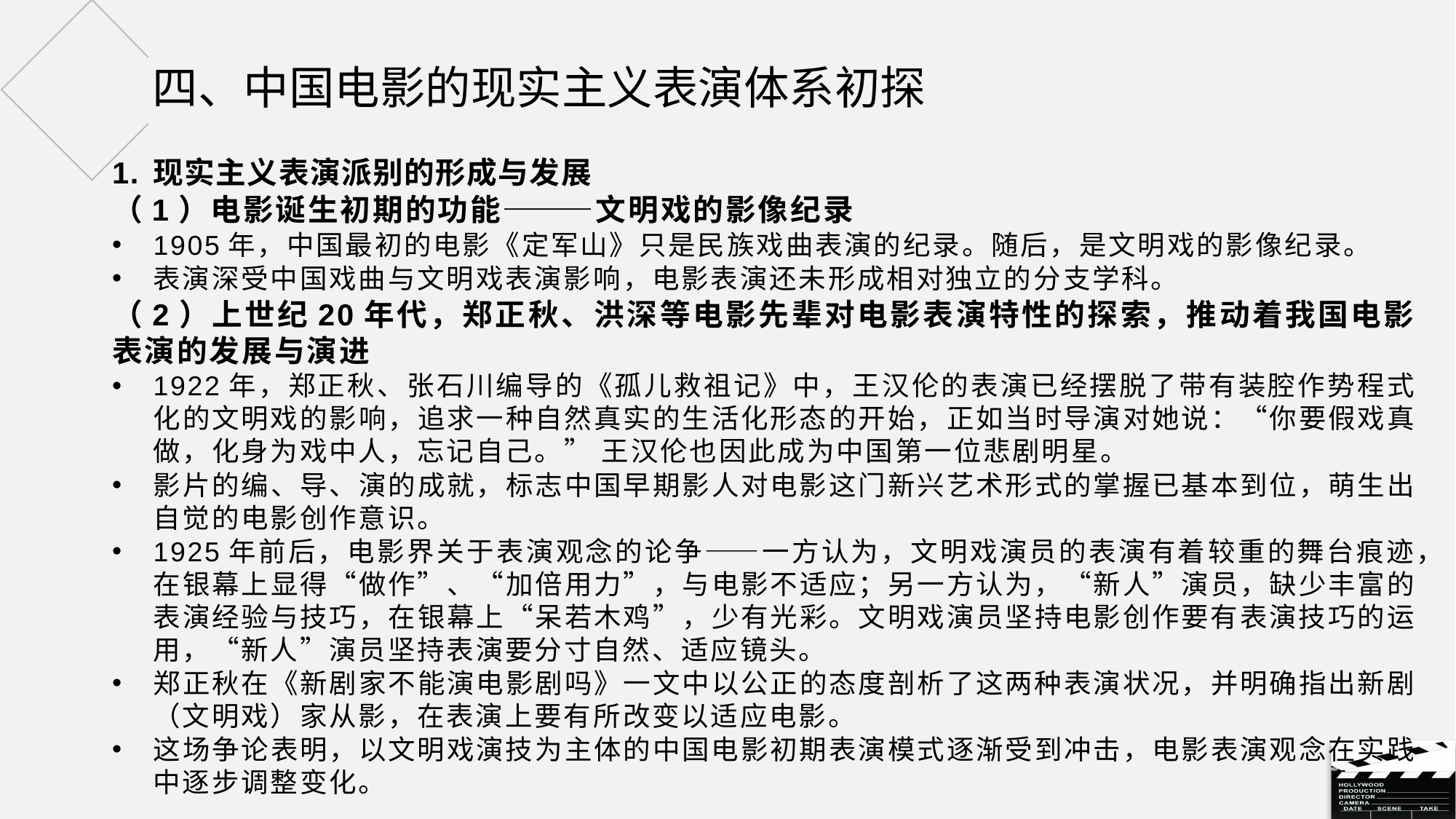

# 四、中国电影的现实主义表演体系初探
现实主义表演派别的形成与发展
（1）电影诞生初期的功能———文明戏的影像纪录
1905年，中国最初的电影《定军山》只是民族戏曲表演的纪录。随后，是文明戏的影像纪录。
表演深受中国戏曲与文明戏表演影响，电影表演还未形成相对独立的分支学科。
（2）上世纪20年代，郑正秋、洪深等电影先辈对电影表演特性的探索，推动着我国电影表演的发展与演进
1922年，郑正秋、张石川编导的《孤儿救祖记》中，王汉伦的表演已经摆脱了带有装腔作势程式化的文明戏的影响，追求一种自然真实的生活化形态的开始，正如当时导演对她说：“你要假戏真做，化身为戏中人，忘记自己。” 王汉伦也因此成为中国第一位悲剧明星。
影片的编、导、演的成就，标志中国早期影人对电影这门新兴艺术形式的掌握已基本到位，萌生出自觉的电影创作意识。
1925年前后，电影界关于表演观念的论争——一方认为，文明戏演员的表演有着较重的舞台痕迹，在银幕上显得“做作”、“加倍用力”，与电影不适应；另一方认为，“新人”演员，缺少丰富的表演经验与技巧，在银幕上“呆若木鸡”，少有光彩。文明戏演员坚持电影创作要有表演技巧的运用，“新人”演员坚持表演要分寸自然、适应镜头。
郑正秋在《新剧家不能演电影剧吗》一文中以公正的态度剖析了这两种表演状况，并明确指出新剧（文明戏）家从影，在表演上要有所改变以适应电影。
这场争论表明，以文明戏演技为主体的中国电影初期表演模式逐渐受到冲击，电影表演观念在实践中逐步调整变化。